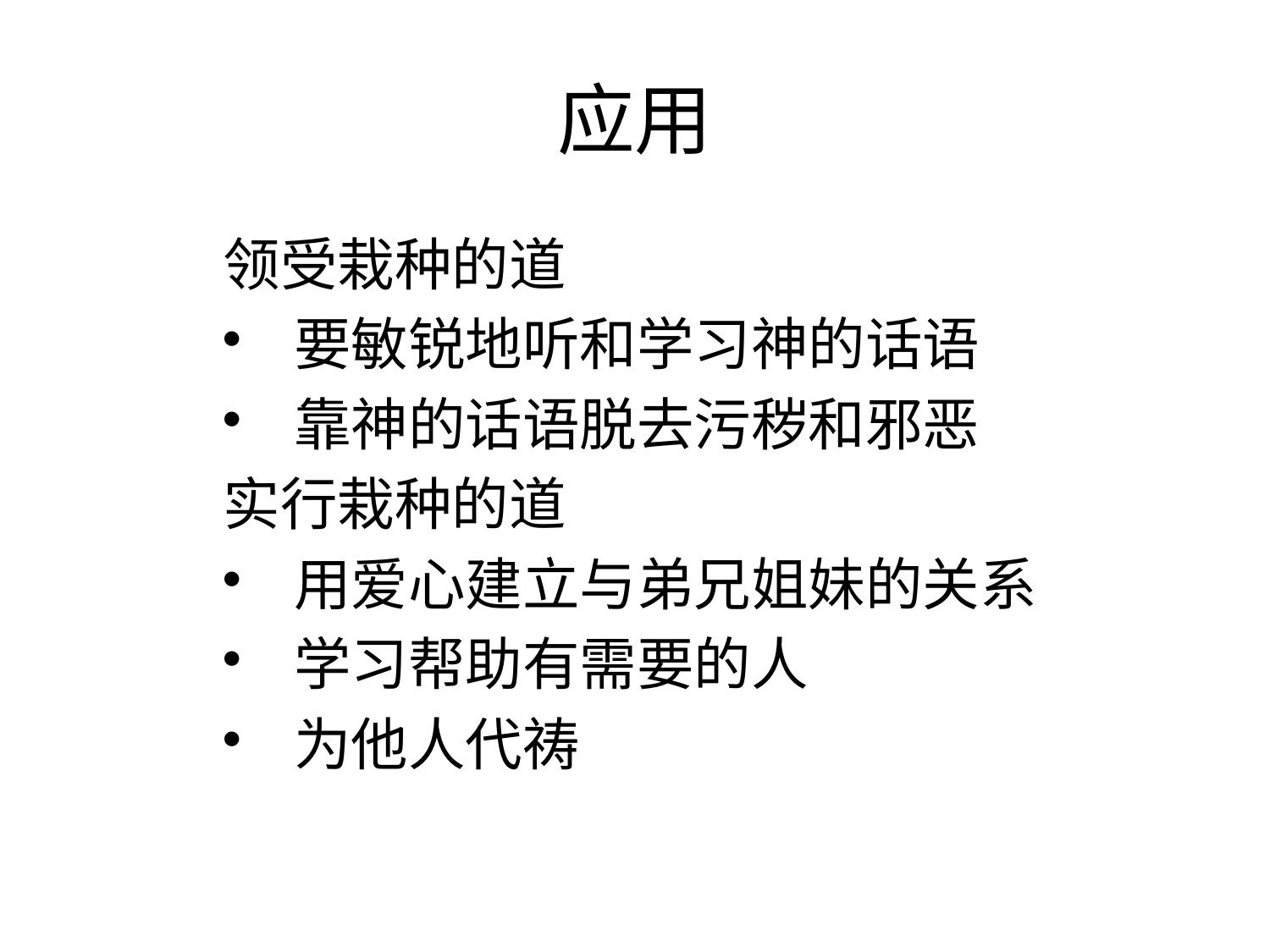

# 应用
领受栽种的道
要敏锐地听和学习神的话语
靠神的话语脱去污秽和邪恶
实行栽种的道
用爱心建立与弟兄姐妹的关系
学习帮助有需要的人
为他人代祷